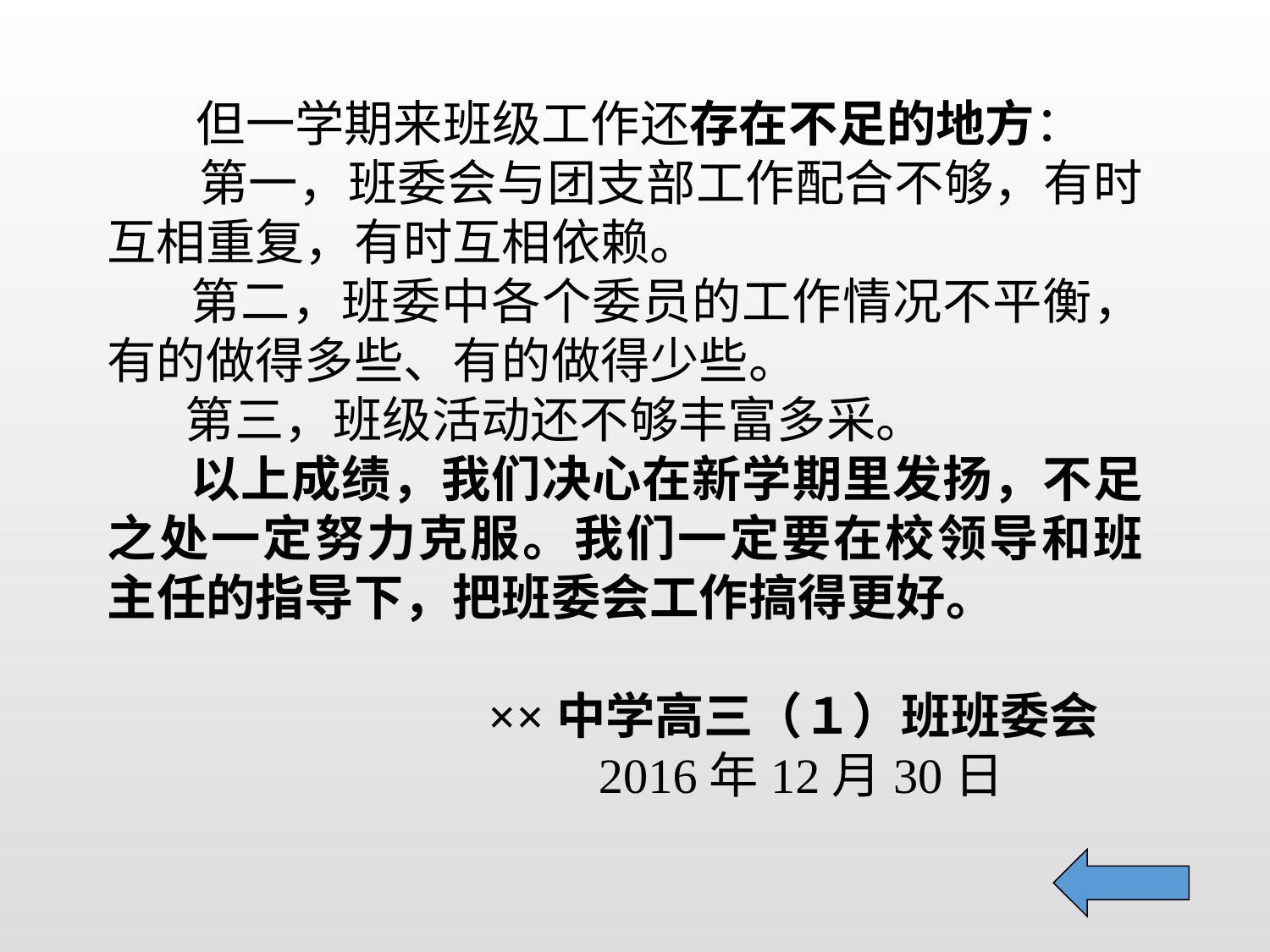

但一学期来班级工作还存在不足的地方：
       第一，班委会与团支部工作配合不够，有时互相重复，有时互相依赖。
      第二，班委中各个委员的工作情况不平衡，有的做得多些、有的做得少些。
      第三，班级活动还不够丰富多采。
      以上成绩，我们决心在新学期里发扬，不足之处一定努力克服。我们一定要在校领导和班主任的指导下，把班委会工作搞得更好。

                               ××中学高三（１）班班委会
                                        2016年12月30日